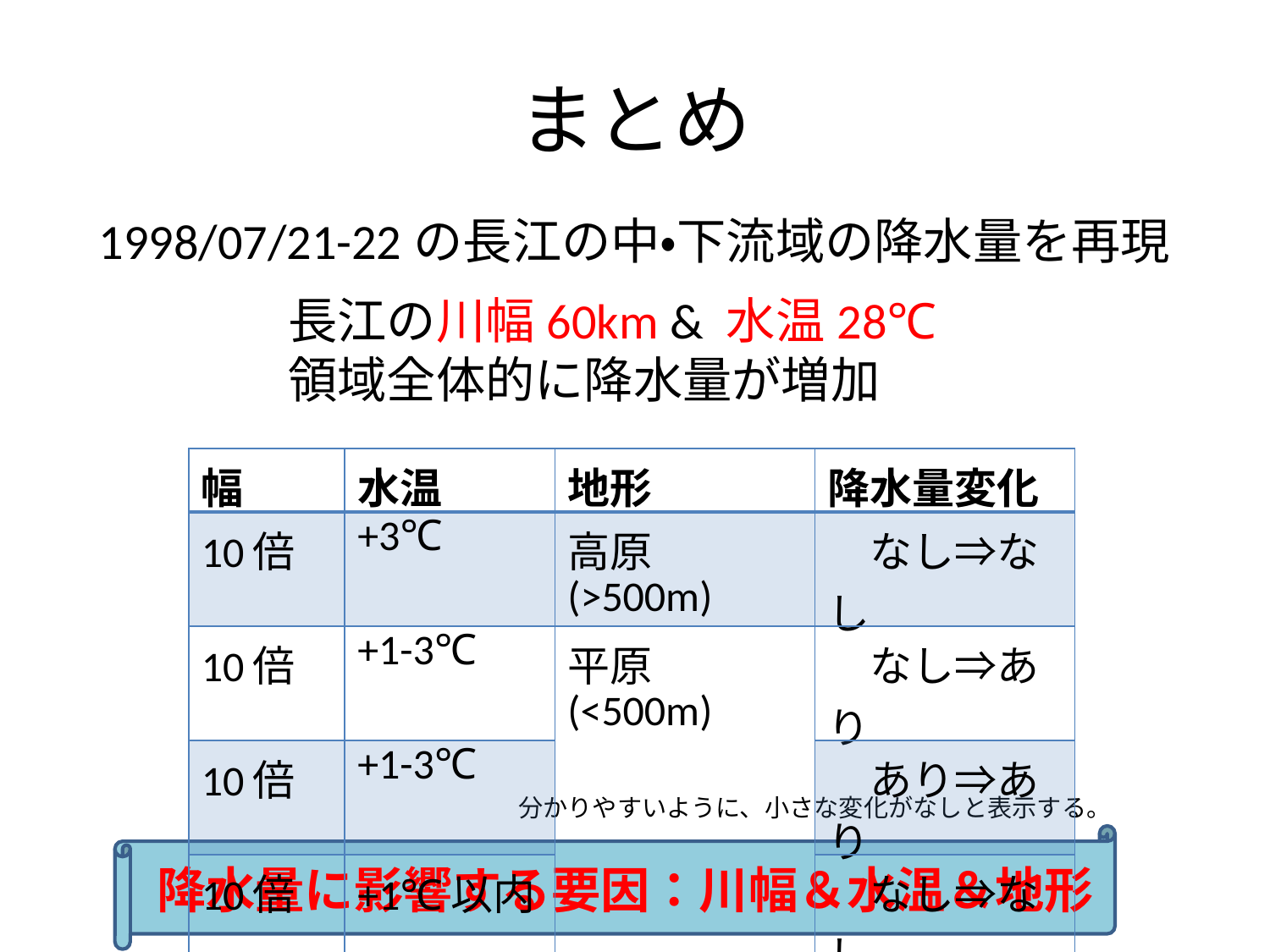

# まとめ
1998/07/21-22の長江の中・下流域の降水量を再現
長江の川幅60km & 水温28℃
領域全体的に降水量が増加
| 幅 | 水温 | 地形 | 降水量変化 |
| --- | --- | --- | --- |
| 10倍 | +3℃ | 高原(>500m) | なし⇒なし |
| 10倍 | +1-3℃ | 平原(<500m) | なし⇒あり |
| 10倍 | +1-3℃ |  | あり⇒あり |
| 10倍 | +1℃以内 |  | なし⇒なし |
分かりやすいように、小さな変化がなしと表示する。

降水量に影響する要因：川幅＆水温＆地形